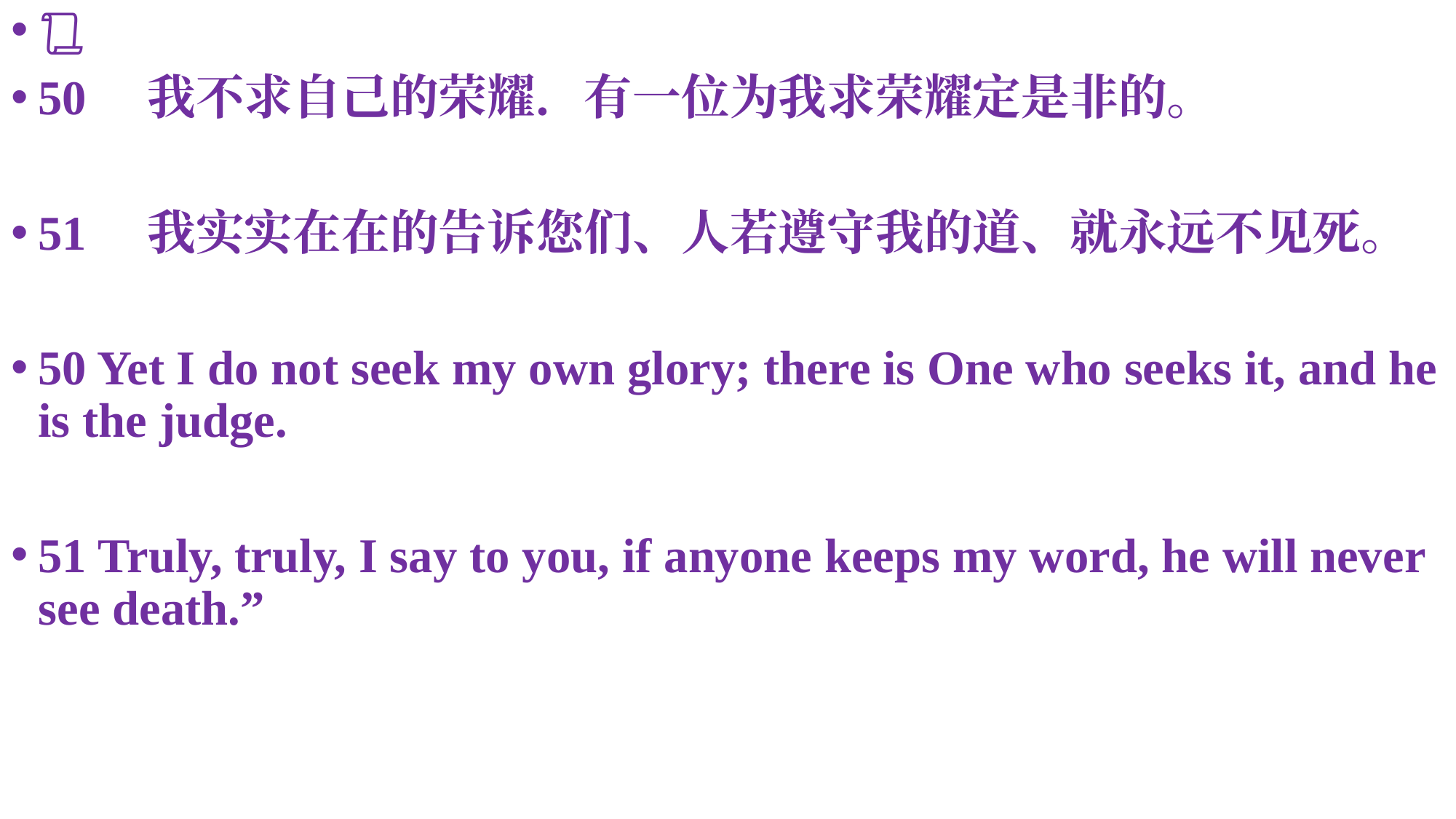

📜
50	我不求自己的荣耀．有一位为我求荣耀定是非的。

51	我实实在在的告诉您们、人若遵守我的道、就永远不见死。

50 Yet I do not seek my own glory; there is One who seeks it, and he is the judge.

51 Truly, truly, I say to you, if anyone keeps my word, he will never see death.”